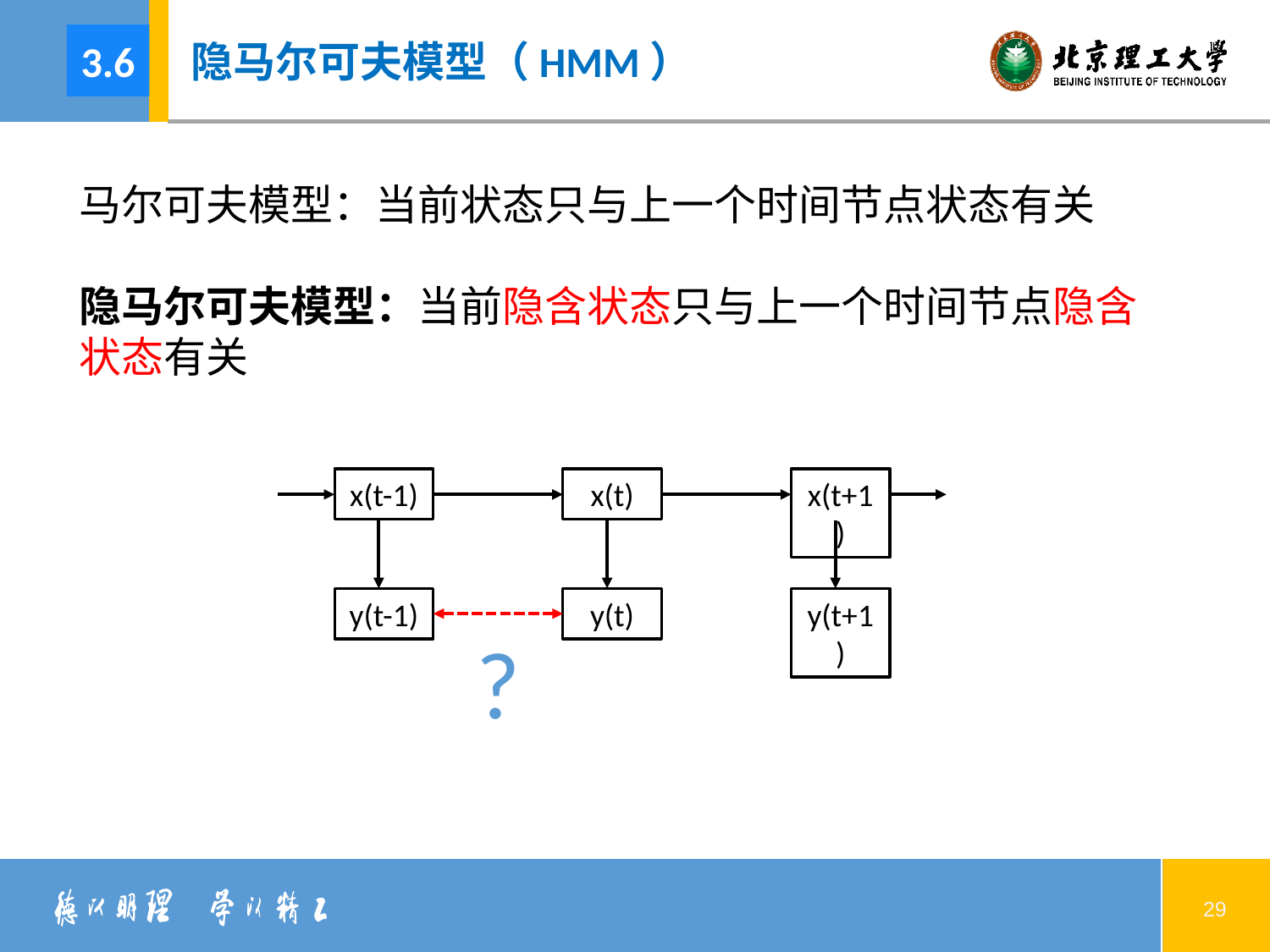

3.6
隐马尔可夫模型（HMM）
马尔可夫模型：当前状态只与上一个时间节点状态有关

隐马尔可夫模型：当前隐含状态只与上一个时间节点隐含状态有关
x(t-1)
x(t)
x(t+1)
y(t-1)
y(t)
y(t+1)
?